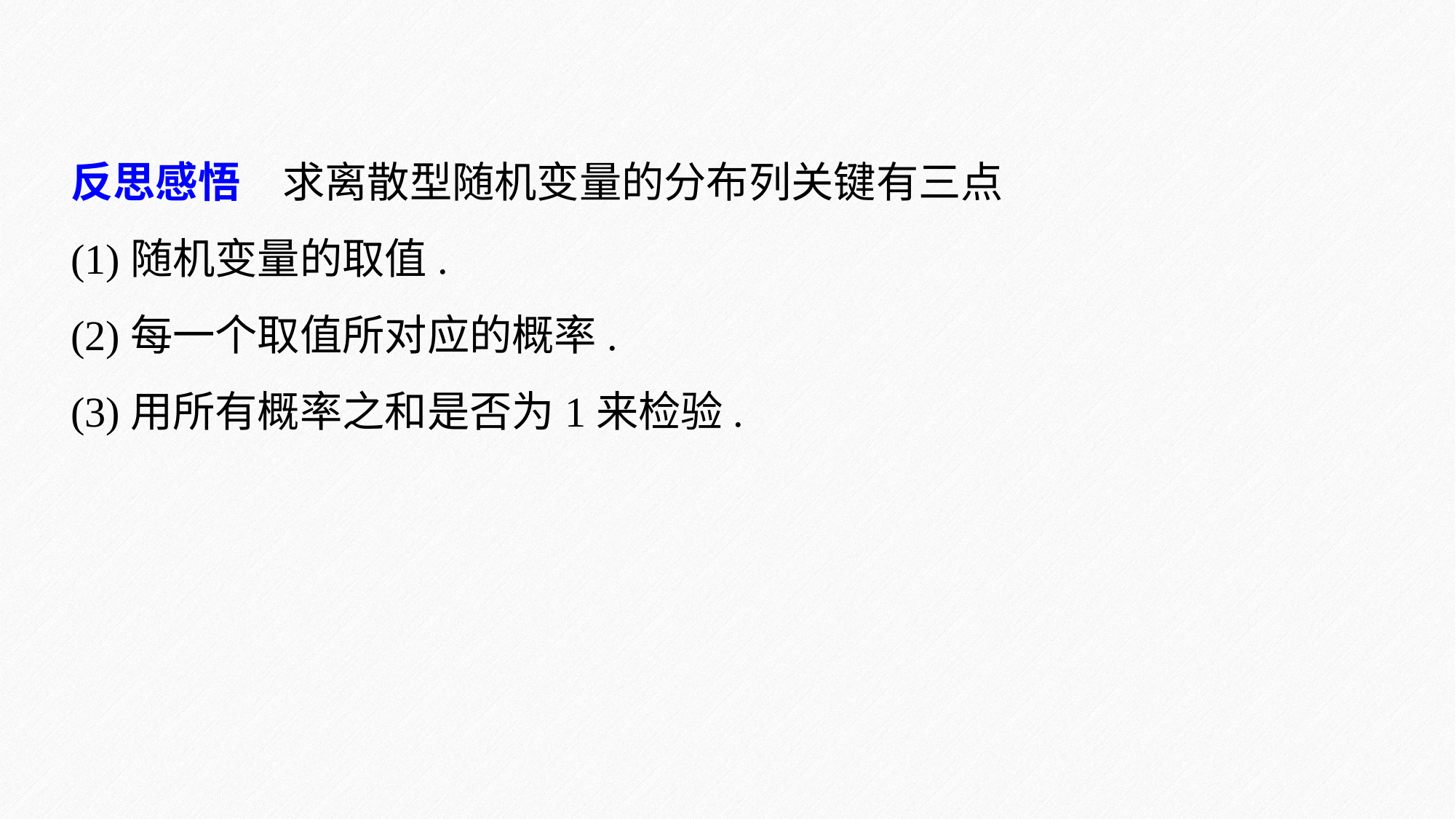

反思感悟　求离散型随机变量的分布列关键有三点
(1)随机变量的取值.
(2)每一个取值所对应的概率.
(3)用所有概率之和是否为1来检验.